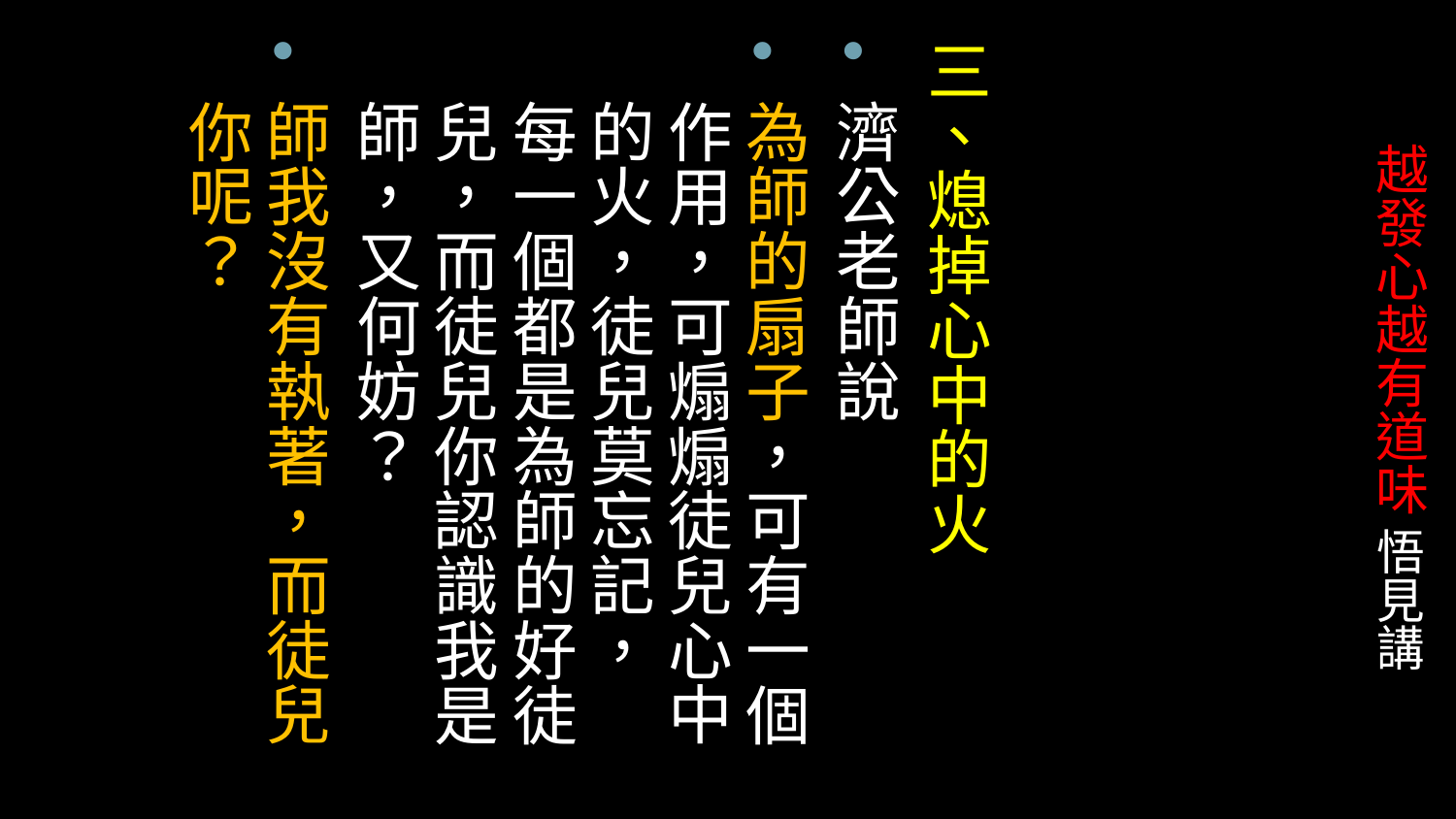

三、熄掉心中的火
濟公老師說
為師的扇子，可有一個作用，可煽煽徒兒心中的火，徒兒莫忘記，
每一個都是為師的好徒兒，而徒兒你認識我是師，又何妨？
師我沒有執著，而徒兒你呢？
# 越發心越有道味 悟見講